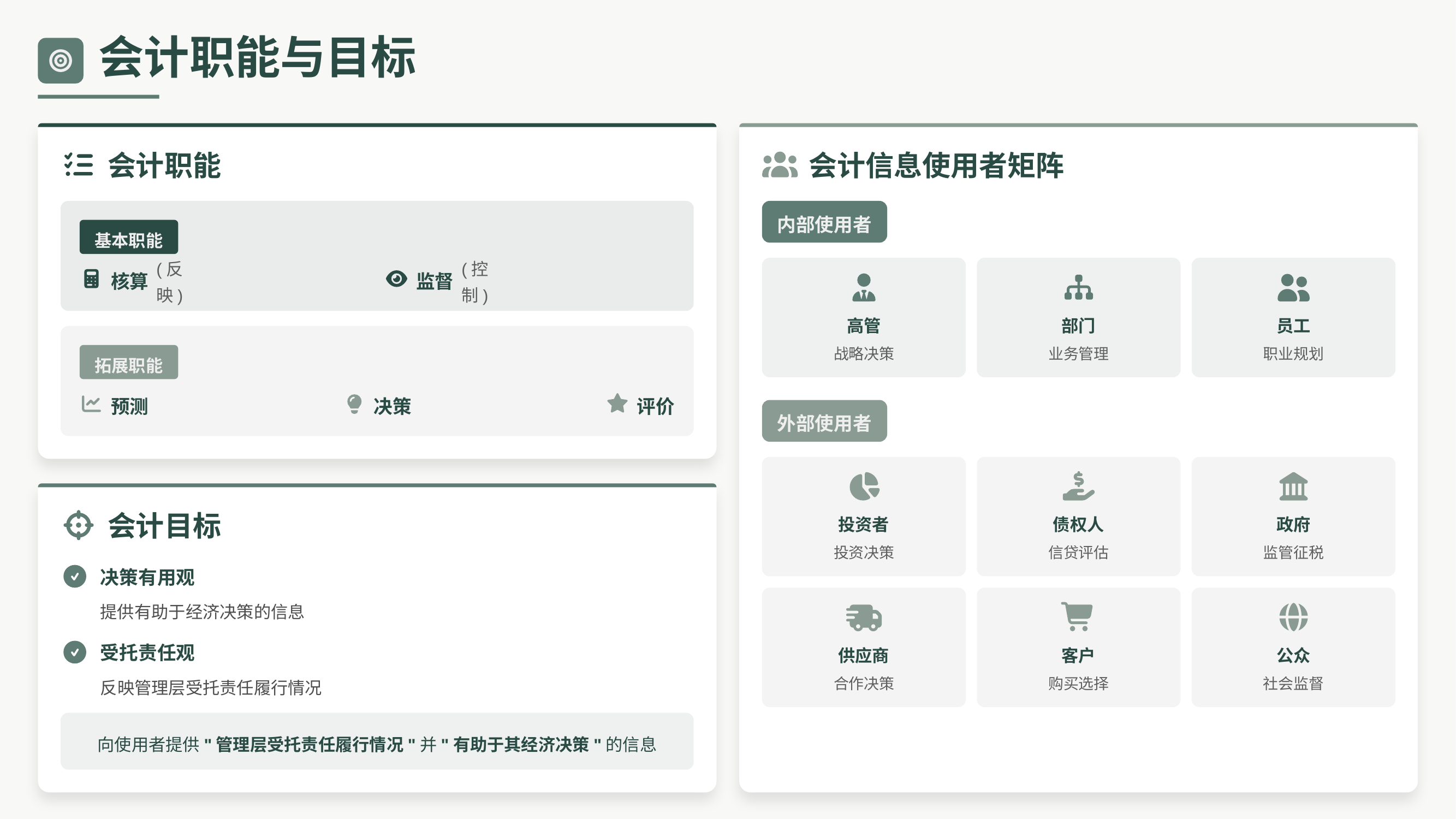

会计职能与目标

会计职能
会计信息使用者矩阵

内部使用者

基本职能

核算
(反映)
监督
(控制)

高管
部门
员工

战略决策
业务管理
职业规划

拓展职能
预测
决策
评价

外部使用者

会计目标
投资者
债权人
政府

投资决策
信贷评估
监管征税
决策有用观

提供有助于经济决策的信息

受托责任观
供应商
客户
公众

合作决策
购买选择
社会监督
反映管理层受托责任履行情况

向使用者提供"管理层受托责任履行情况"并"有助于其经济决策"的信息